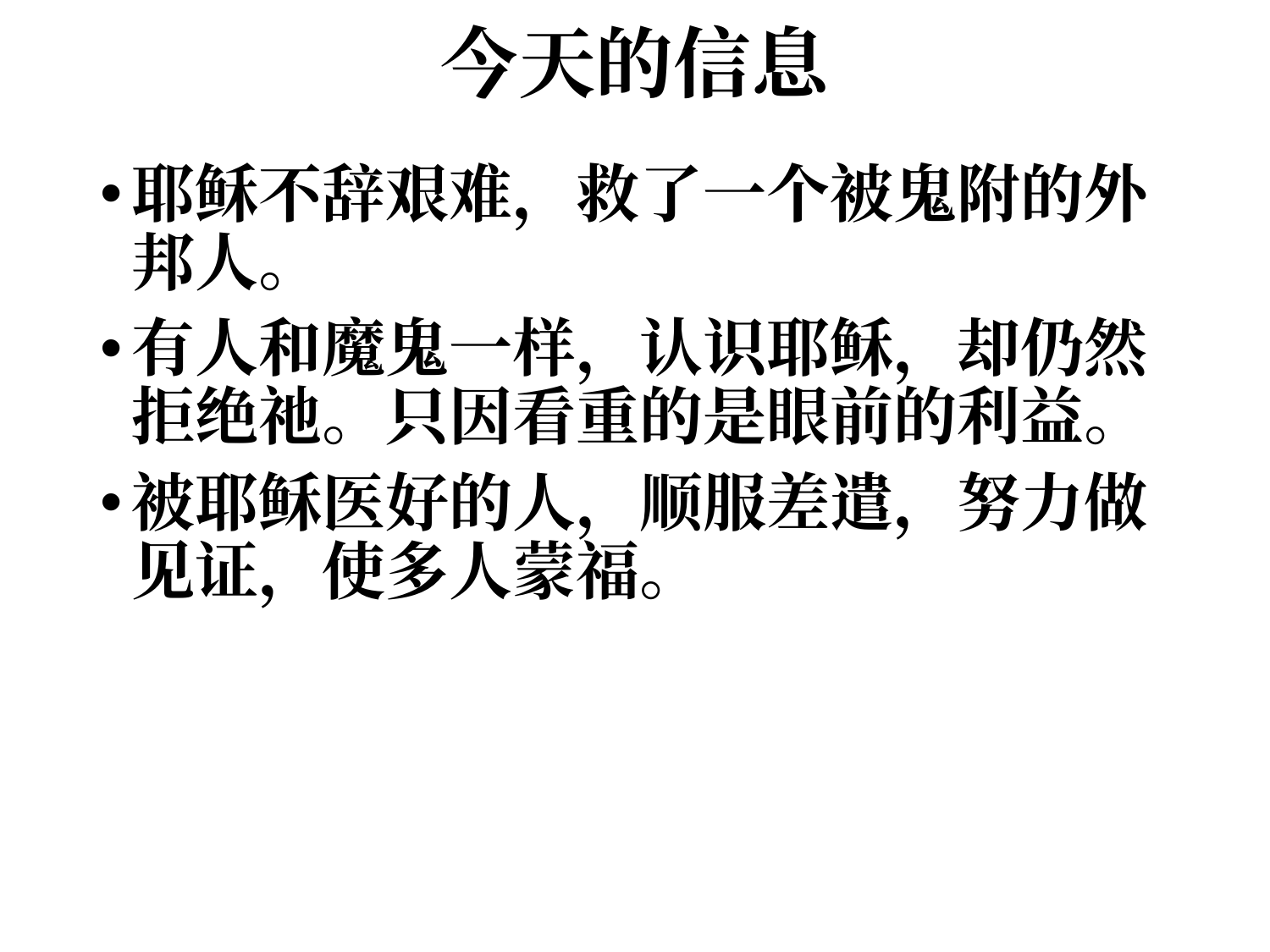

# 今天的信息
耶稣不辞艰难，救了一个被鬼附的外邦人。
有人和魔鬼一样，认识耶稣，却仍然拒绝祂。只因看重的是眼前的利益。
被耶稣医好的人，顺服差遣，努力做见证，使多人蒙福。